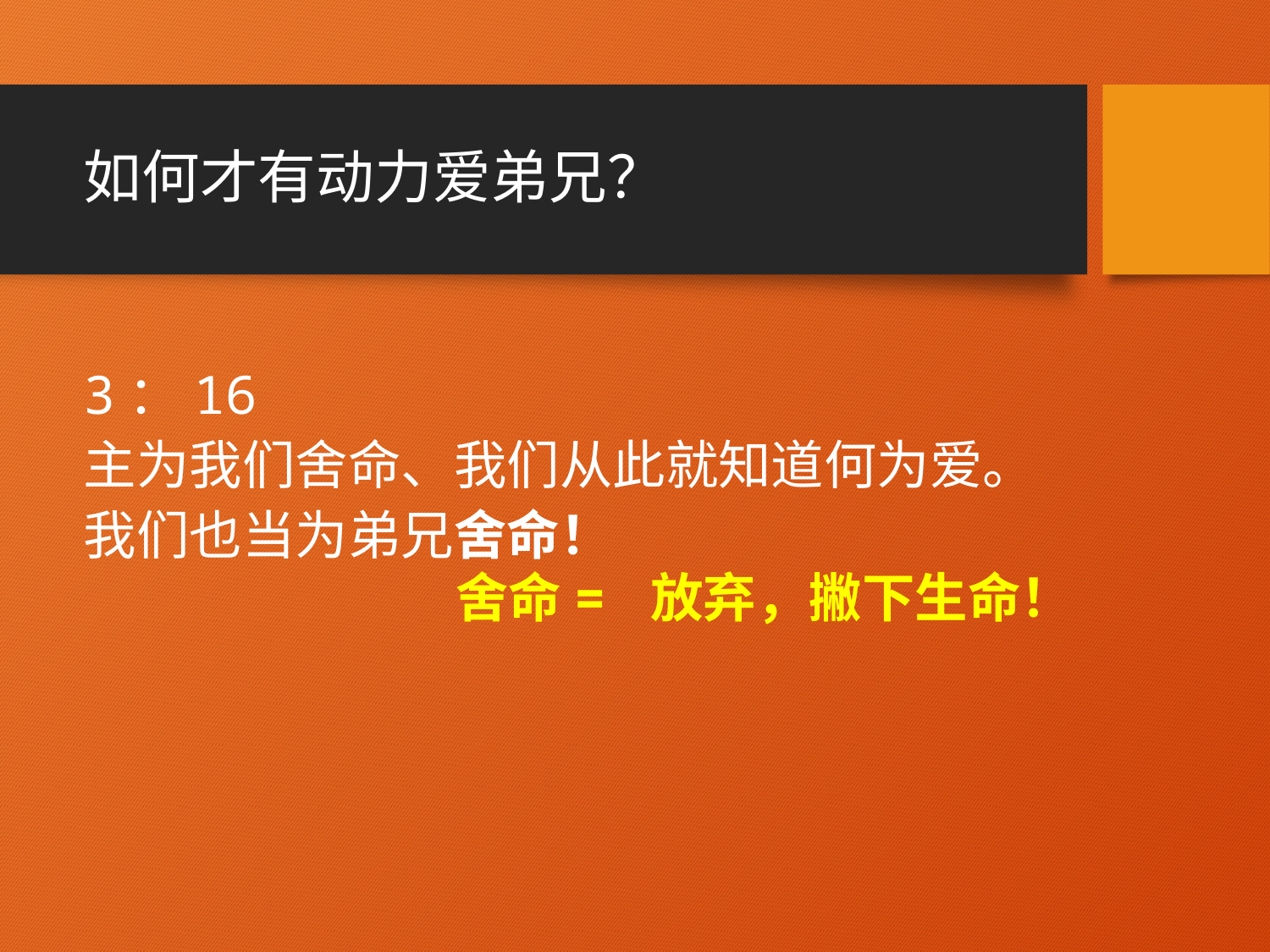

# 如何才有动力爱弟兄？
3：16
主为我们舍命、我们从此就知道何为爱。
我们也当为弟兄舍命！

舍命= 放弃，撇下生命！